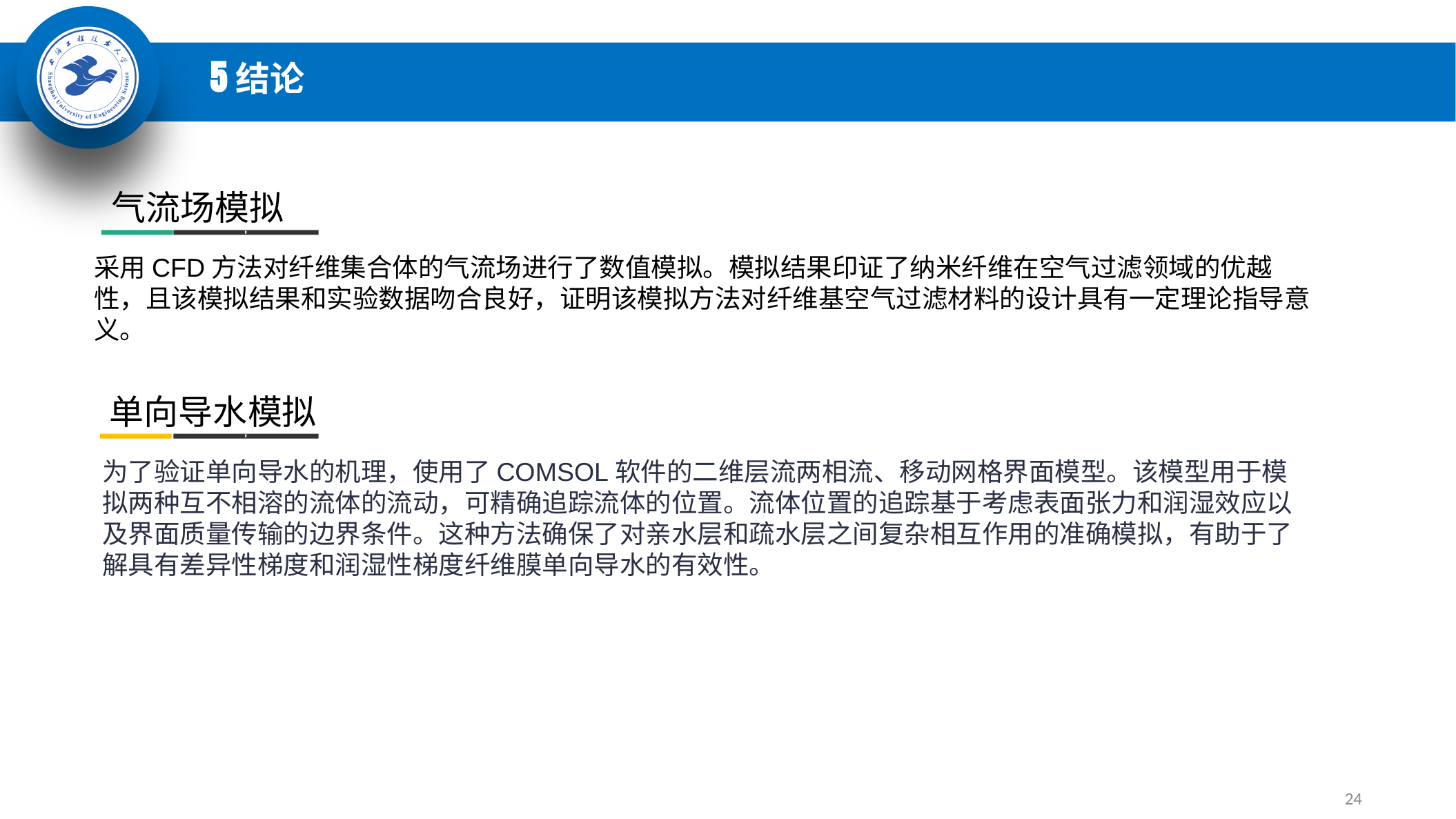

5结论
气流场模拟

v
采用CFD方法对纤维集合体的气流场进行了数值模拟。模拟结果印证了纳米纤维在空气过滤领域的优越性，且该模拟结果和实验数据吻合良好，证明该模拟方法对纤维基空气过滤材料的设计具有一定理论指导意义。
单向导水模拟

v
为了验证单向导水的机理，使用了COMSOL软件的二维层流两相流、移动网格界面模型。该模型用于模拟两种互不相溶的流体的流动，可精确追踪流体的位置。流体位置的追踪基于考虑表面张力和润湿效应以及界面质量传输的边界条件。这种方法确保了对亲水层和疏水层之间复杂相互作用的准确模拟，有助于了解具有差异性梯度和润湿性梯度纤维膜单向导水的有效性。